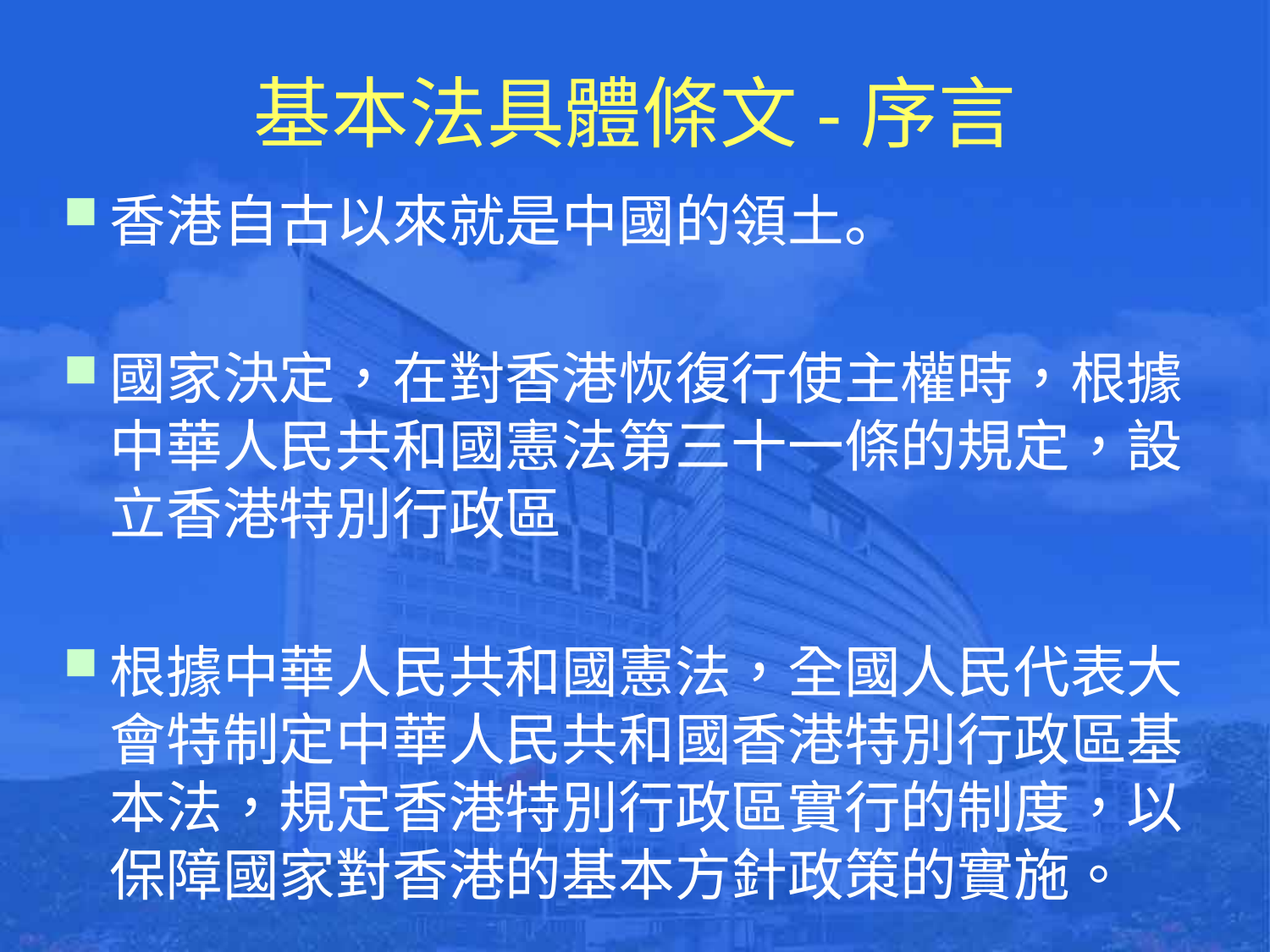

# 基本法具體條文-序言
香港自古以來就是中國的領土。

國家決定，在對香港恢復行使主權時，根據中華人民共和國憲法第三十一條的規定，設立香港特別行政區

根據中華人民共和國憲法，全國人民代表大會特制定中華人民共和國香港特別行政區基本法，規定香港特別行政區實行的制度，以保障國家對香港的基本方針政策的實施。